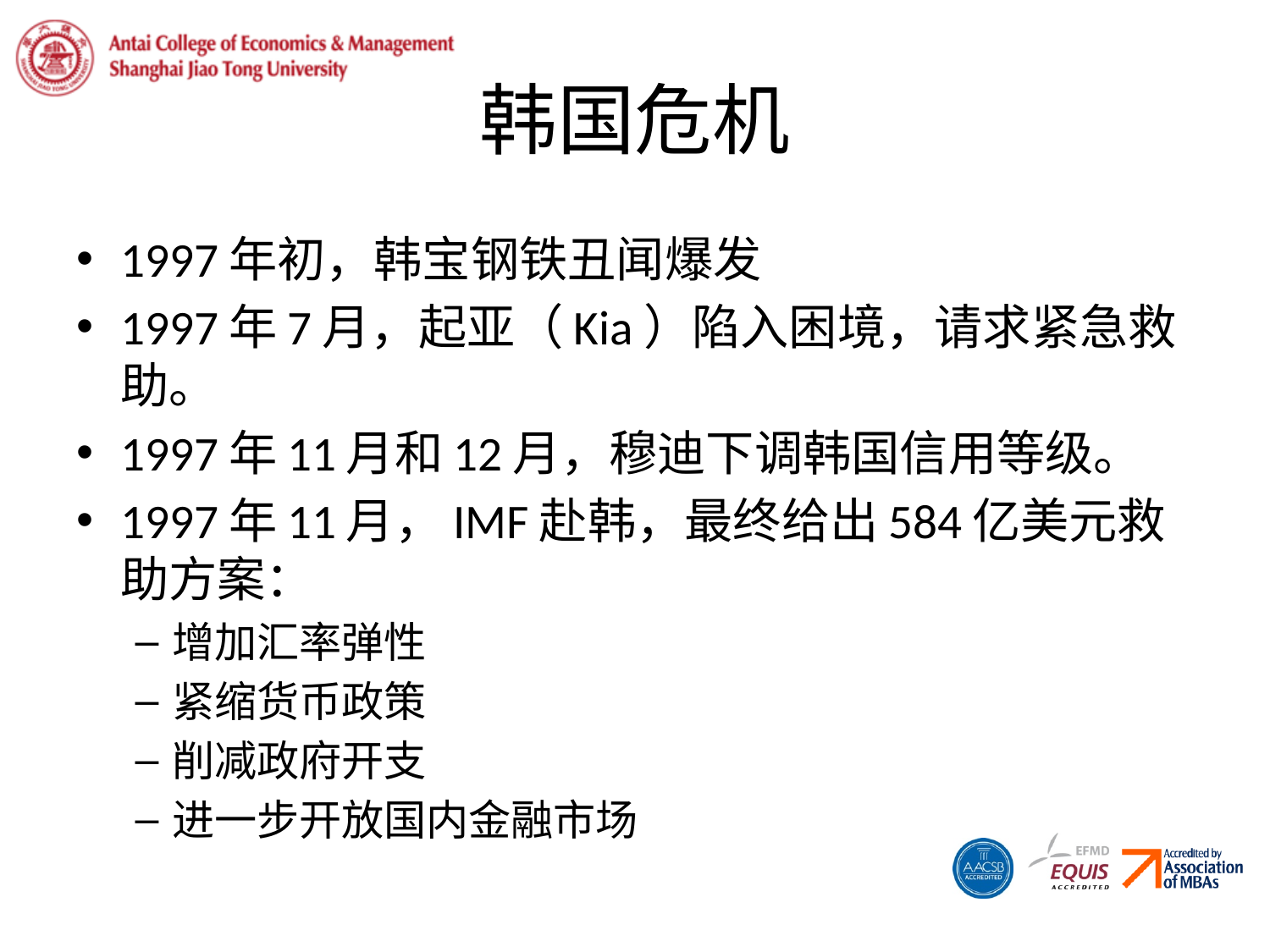

# 韩国危机
1997年初，韩宝钢铁丑闻爆发
1997年7月，起亚（Kia）陷入困境，请求紧急救助。
1997年11月和12月，穆迪下调韩国信用等级。
1997年11月，IMF赴韩，最终给出584亿美元救助方案：
增加汇率弹性
紧缩货币政策
削减政府开支
进一步开放国内金融市场